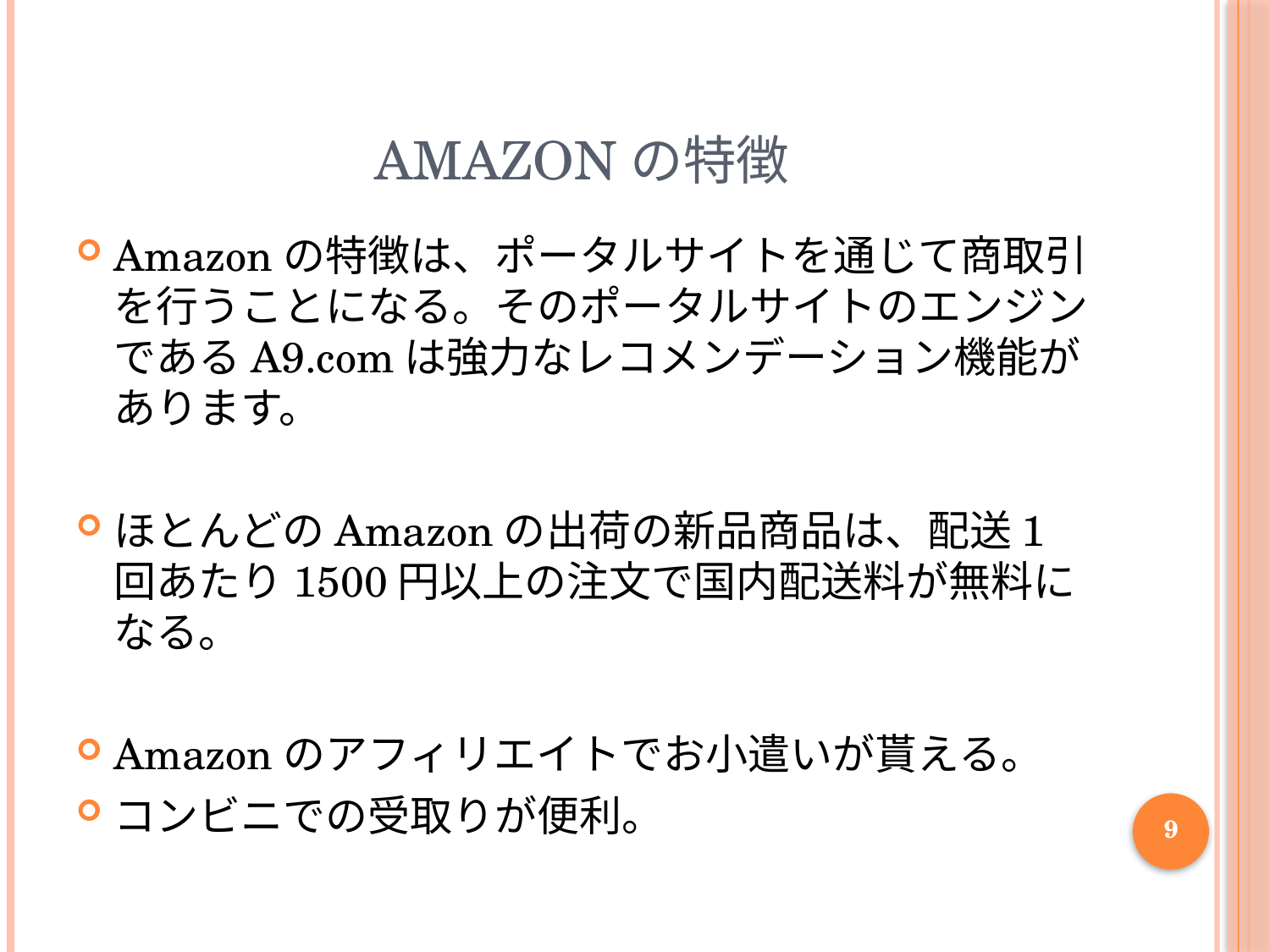

# AMAZONの特徴
Amazonの特徴は、ポータルサイトを通じて商取引を行うことになる。そのポータルサイトのエンジンであるA9.comは強力なレコメンデーション機能があります。

ほとんどのAmazonの出荷の新品商品は、配送1回あたり1500円以上の注文で国内配送料が無料になる。

Amazonのアフィリエイトでお小遣いが貰える。
コンビニでの受取りが便利。
9